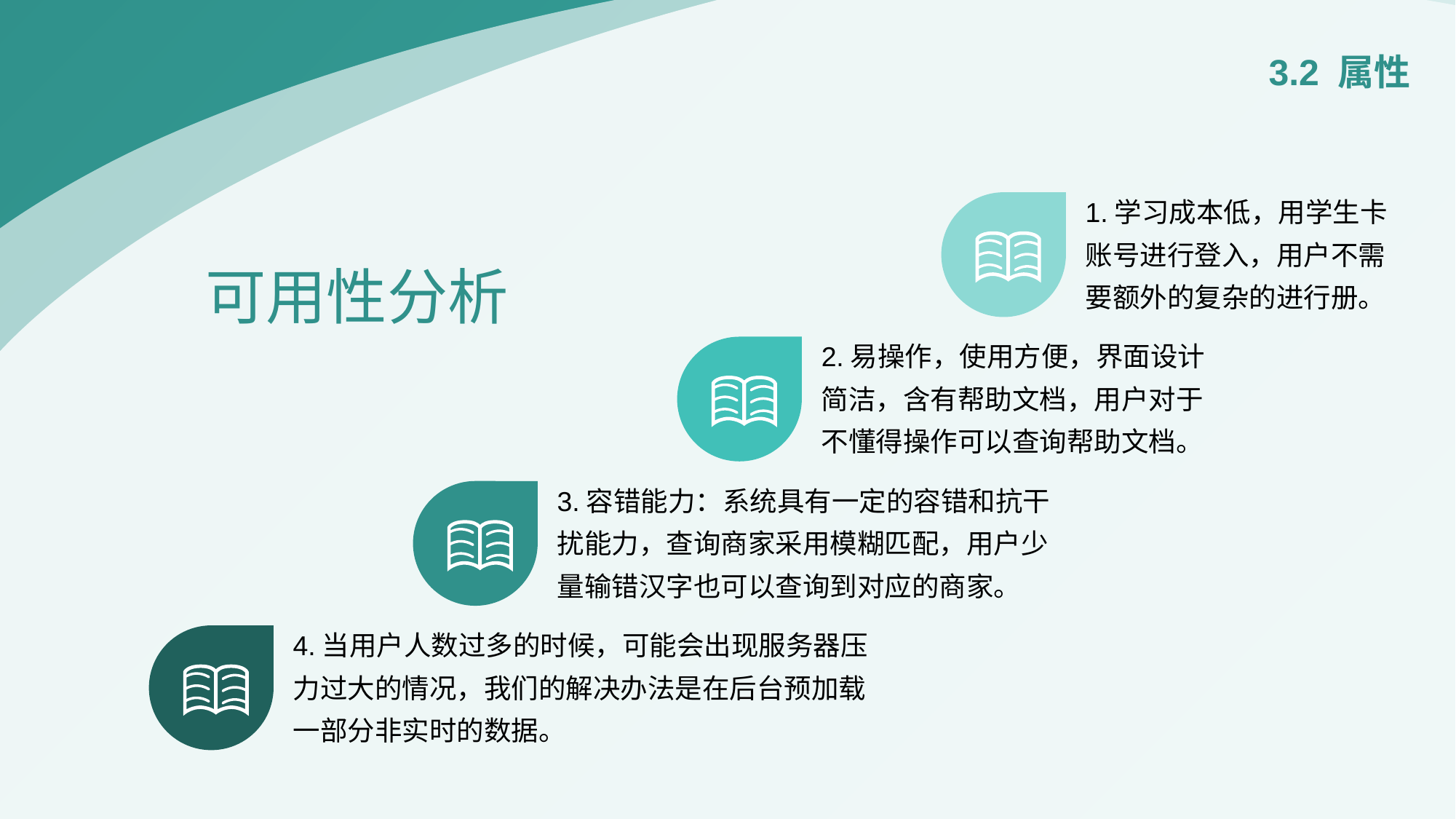

3.2 属性
1.学习成本低，用学生卡账号进行登入，用户不需要额外的复杂的进行册。

可用性分析

2.易操作，使用方便，界面设计简洁，含有帮助文档，用户对于不懂得操作可以查询帮助文档。

3.容错能力：系统具有一定的容错和抗干扰能力，查询商家采用模糊匹配，用户少量输错汉字也可以查询到对应的商家。

4.当用户人数过多的时候，可能会出现服务器压力过大的情况，我们的解决办法是在后台预加载一部分非实时的数据。